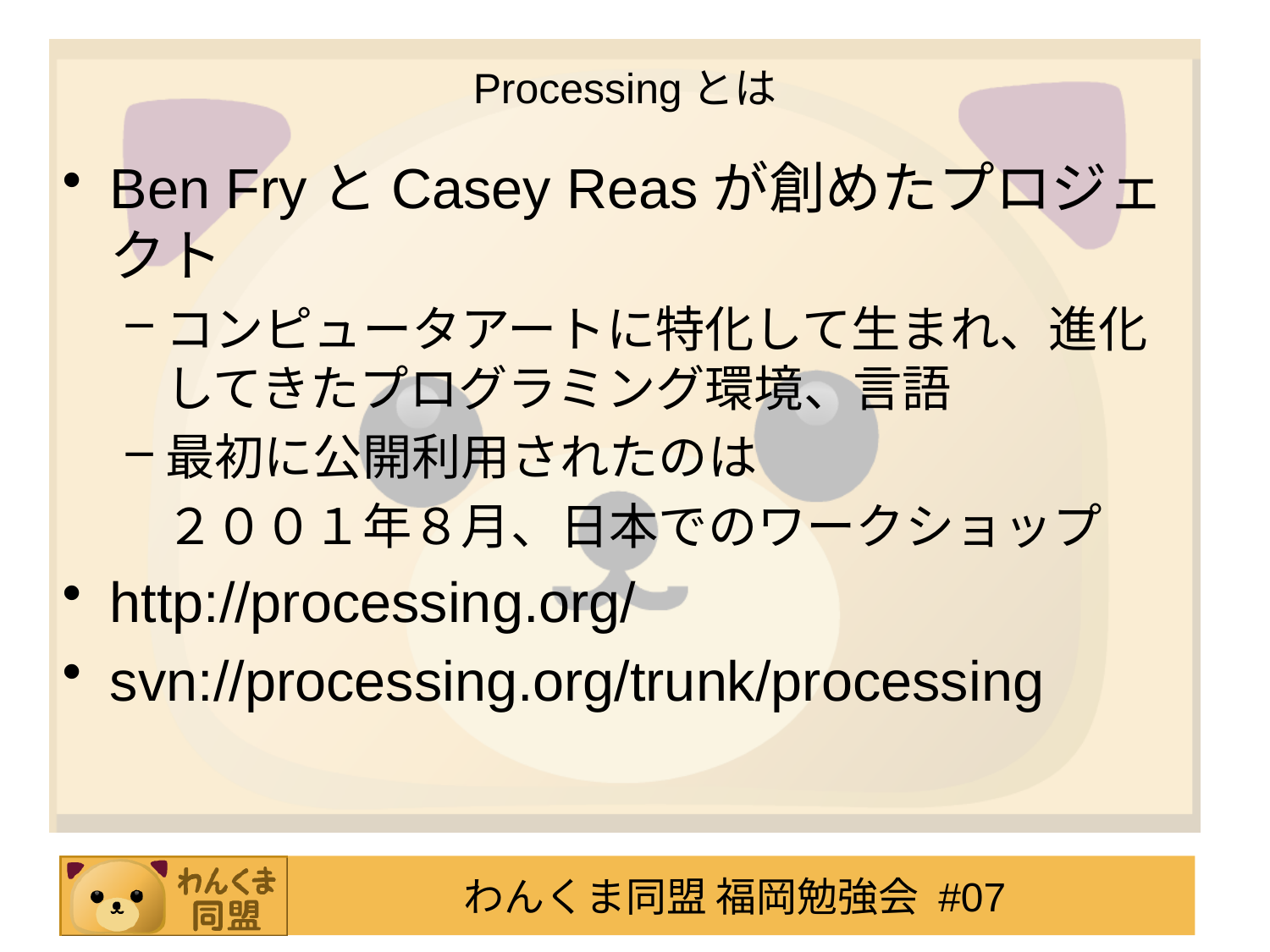

# Processingとは
Ben FryとCasey Reasが創めたプロジェクト
コンピュータアートに特化して生まれ、進化してきたプログラミング環境、言語
最初に公開利用されたのは
	２００１年８月、日本でのワークショップ
http://processing.org/
svn://processing.org/trunk/processing